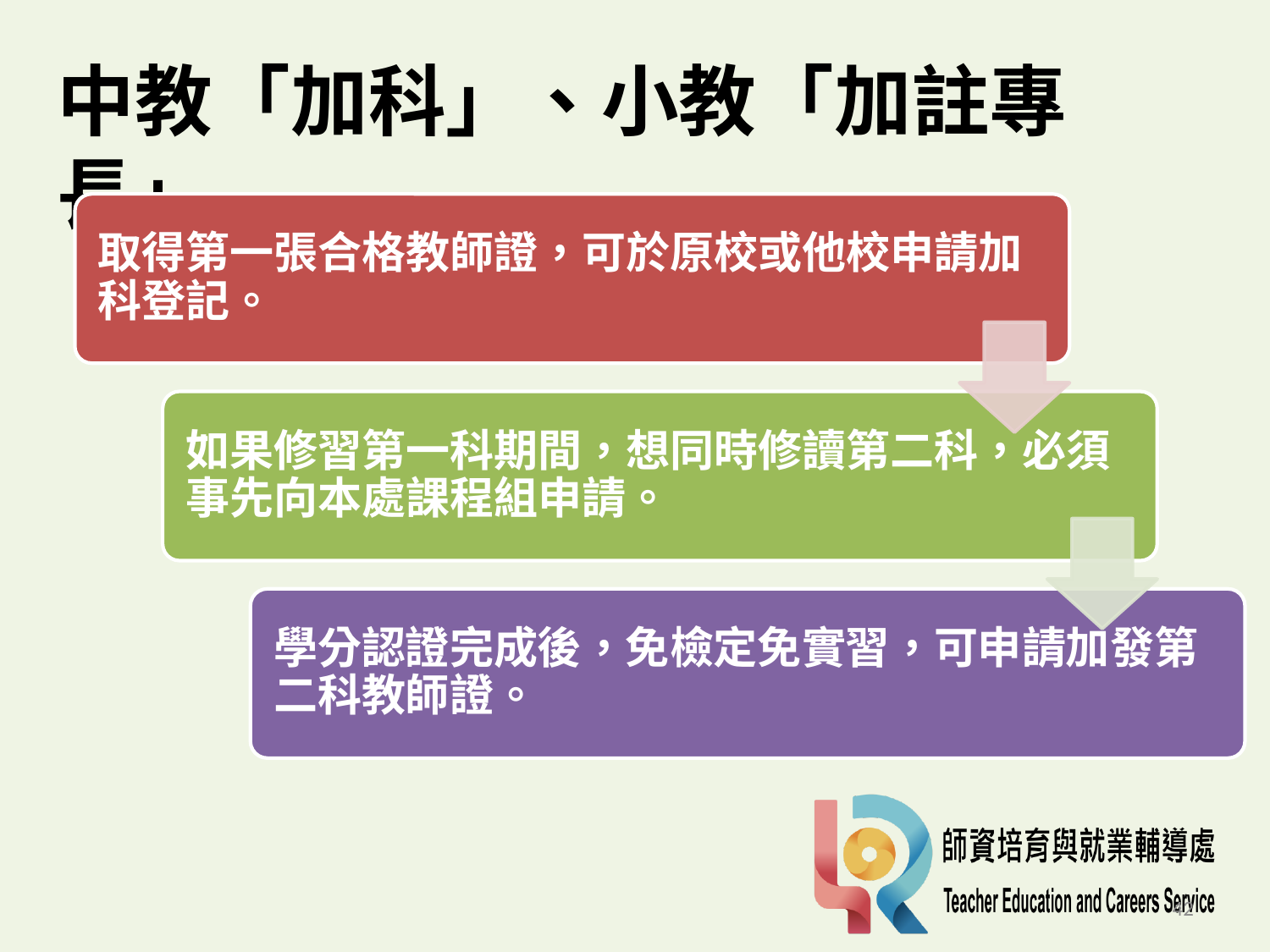

中教「加科」、小教「加註專長」
取得第一張合格教師證，可於原校或他校申請加科登記。
如果修習第一科期間，想同時修讀第二科，必須事先向本處課程組申請。
學分認證完成後，免檢定免實習，可申請加發第二科教師證。

42